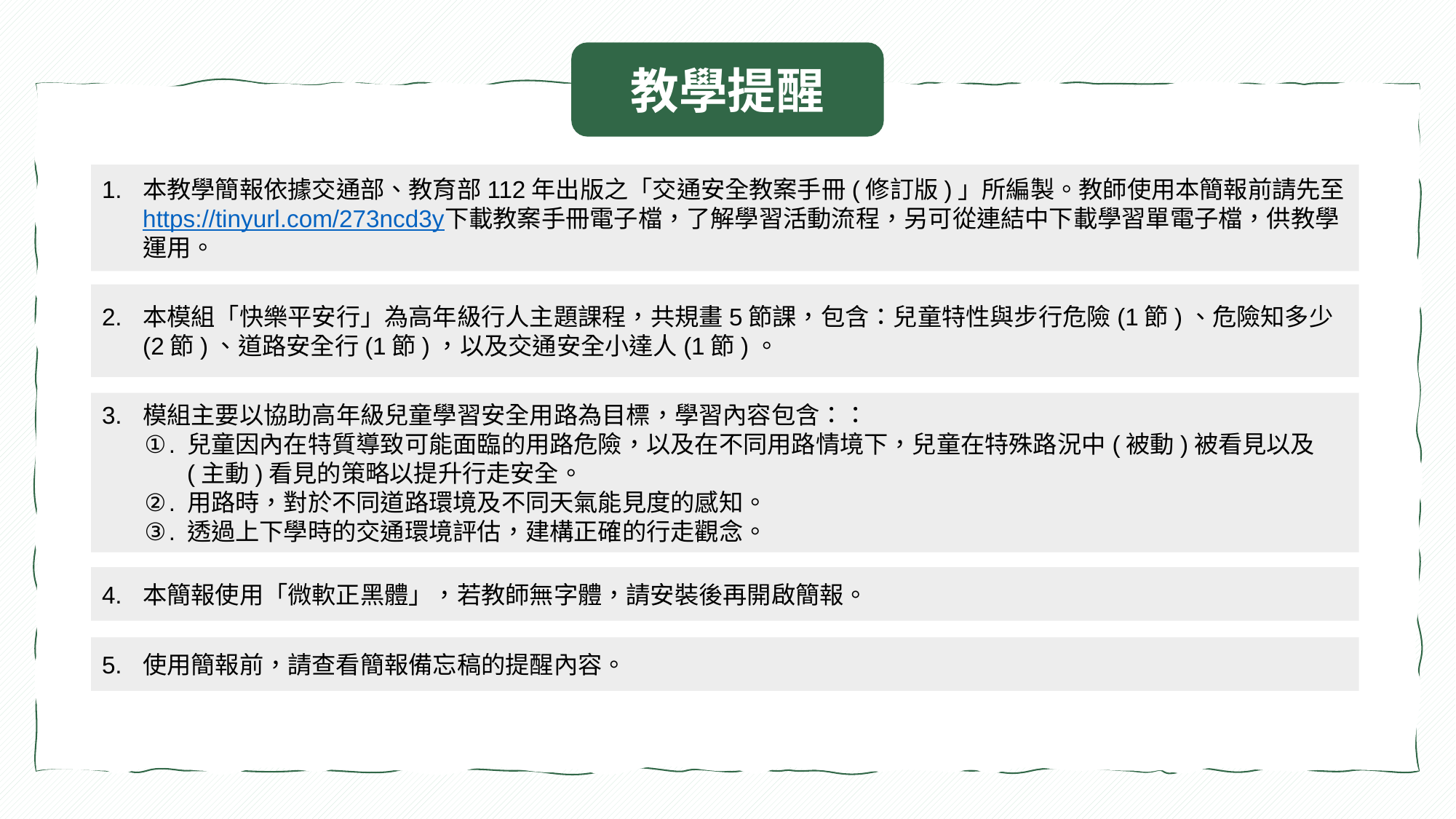

教學提醒

本教學簡報依據交通部、教育部112年出版之「交通安全教案手冊(修訂版)」所編製。教師使用本簡報前請先至https://tinyurl.com/273ncd3y下載教案手冊電子檔，了解學習活動流程，另可從連結中下載學習單電子檔，供教學運用。
本模組「快樂平安行」為高年級行人主題課程，共規畫5節課，包含：兒童特性與步行危險(1節)、危險知多少(2節)、道路安全行(1節)，以及交通安全小達人(1節)。
模組主要以協助高年級兒童學習安全用路為目標，學習內容包含：：
兒童因內在特質導致可能面臨的用路危險，以及在不同用路情境下，兒童在特殊路況中(被動)被看見以及(主動)看見的策略以提升行走安全。
用路時，對於不同道路環境及不同天氣能見度的感知。
透過上下學時的交通環境評估，建構正確的行走觀念。
本簡報使用「微軟正黑體」，若教師無字體，請安裝後再開啟簡報。
使用簡報前，請查看簡報備忘稿的提醒內容。